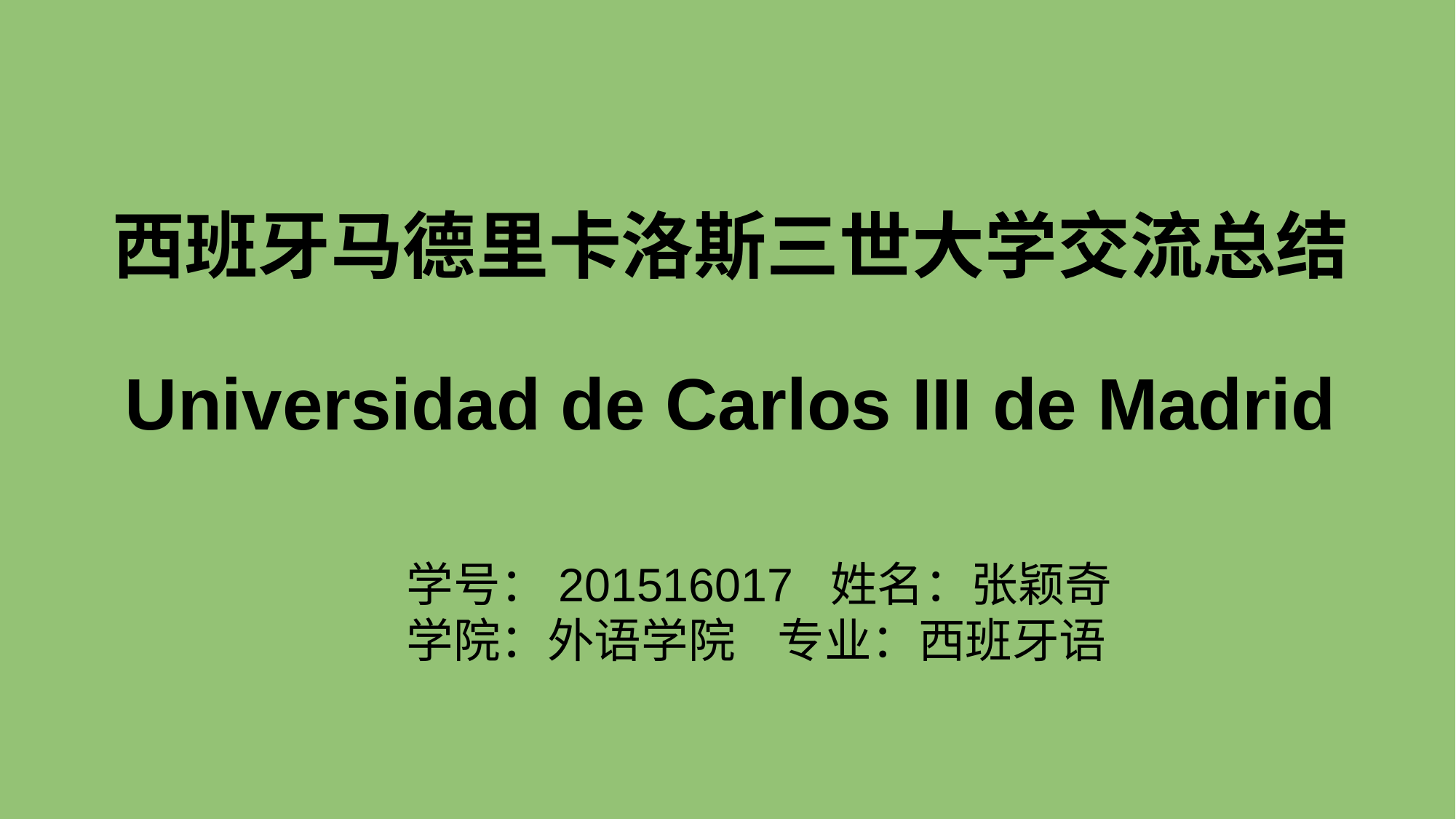

# 西班牙马德里卡洛斯三世大学交流总结 Universidad de Carlos III de Madrid

学号：201516017  姓名：张颖奇
学院：外语学院    专业：西班牙语